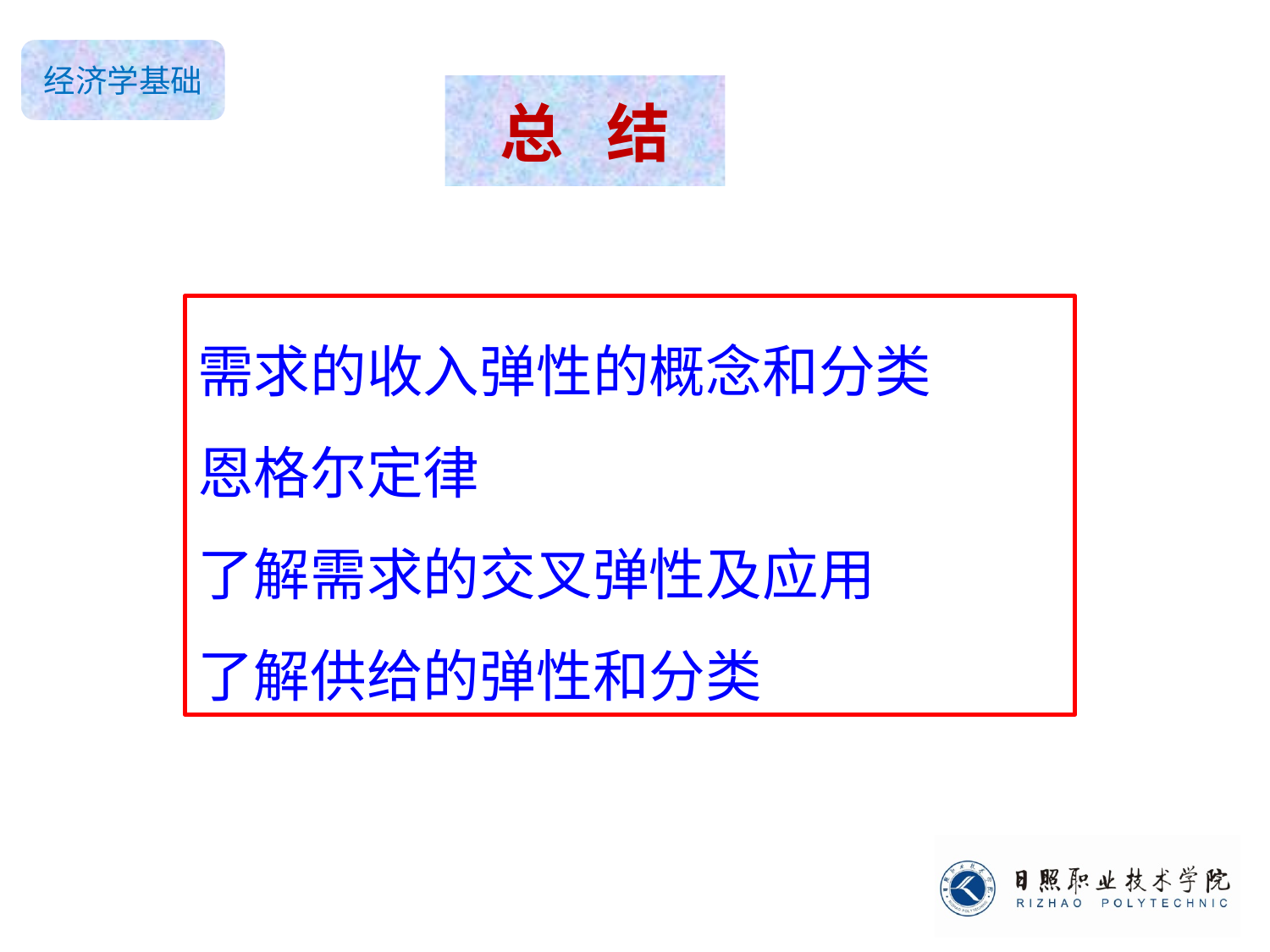

总   结
需求的收入弹性的概念和分类
恩格尔定律
了解需求的交叉弹性及应用
了解供给的弹性和分类